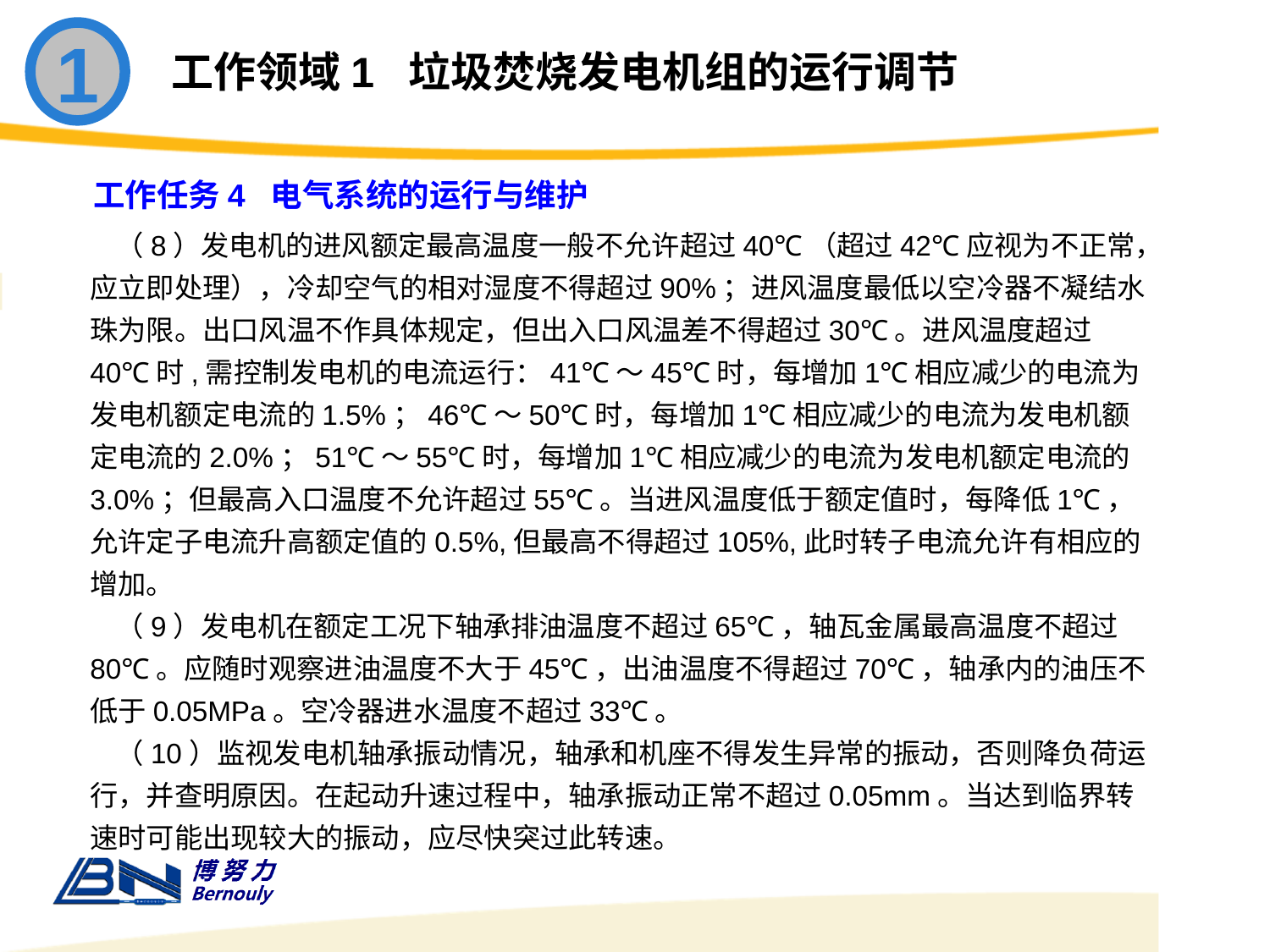

1
工作领域1  垃圾焚烧发电机组的运行调节
工作任务4  电气系统的运行与维护
   （8）发电机的进风额定最高温度一般不允许超过40℃（超过42℃应视为不正常，应立即处理），冷却空气的相对湿度不得超过90%；进风温度最低以空冷器不凝结水珠为限。出口风温不作具体规定，但出入口风温差不得超过30℃。进风温度超过40℃时,需控制发电机的电流运行：41℃～45℃时，每增加1℃相应减少的电流为发电机额定电流的1.5%；46℃～50℃时，每增加1℃相应减少的电流为发电机额定电流的2.0%；51℃～55℃时，每增加1℃相应减少的电流为发电机额定电流的3.0%；但最高入口温度不允许超过55℃。当进风温度低于额定值时，每降低1℃，允许定子电流升高额定值的0.5%,但最高不得超过105%,此时转子电流允许有相应的增加。
   （9）发电机在额定工况下轴承排油温度不超过65℃，轴瓦金属最高温度不超过80℃。应随时观察进油温度不大于45℃，出油温度不得超过70℃，轴承内的油压不低于0.05MPa。空冷器进水温度不超过33℃。
   （10）监视发电机轴承振动情况，轴承和机座不得发生异常的振动，否则降负荷运行，并查明原因。在起动升速过程中，轴承振动正常不超过0.05mm。当达到临界转速时可能出现较大的振动，应尽快突过此转速。